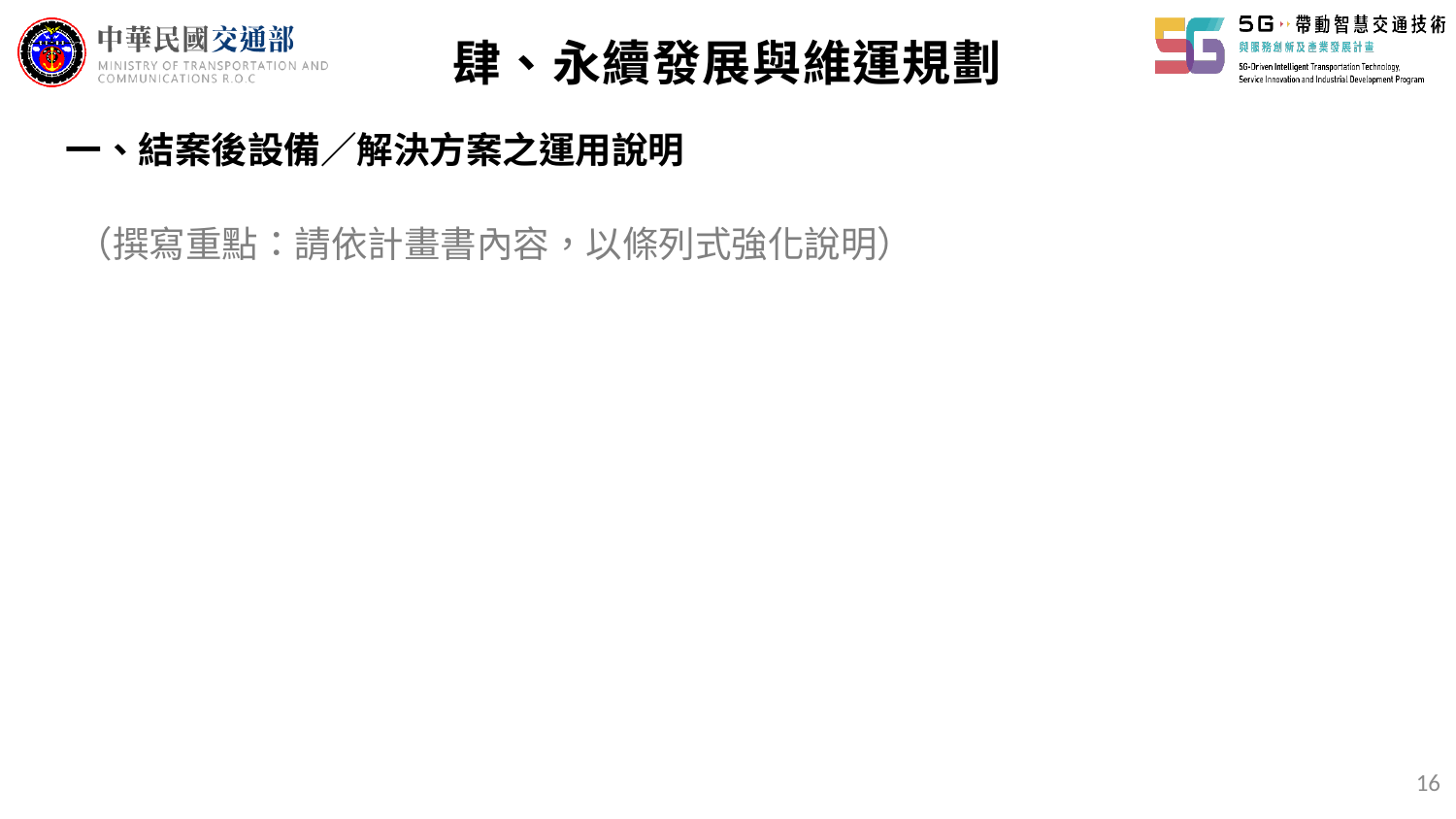

肆、永續發展與維運規劃
一、結案後設備／解決方案之運用說明
（撰寫重點：請依計畫書內容，以條列式強化說明）
16